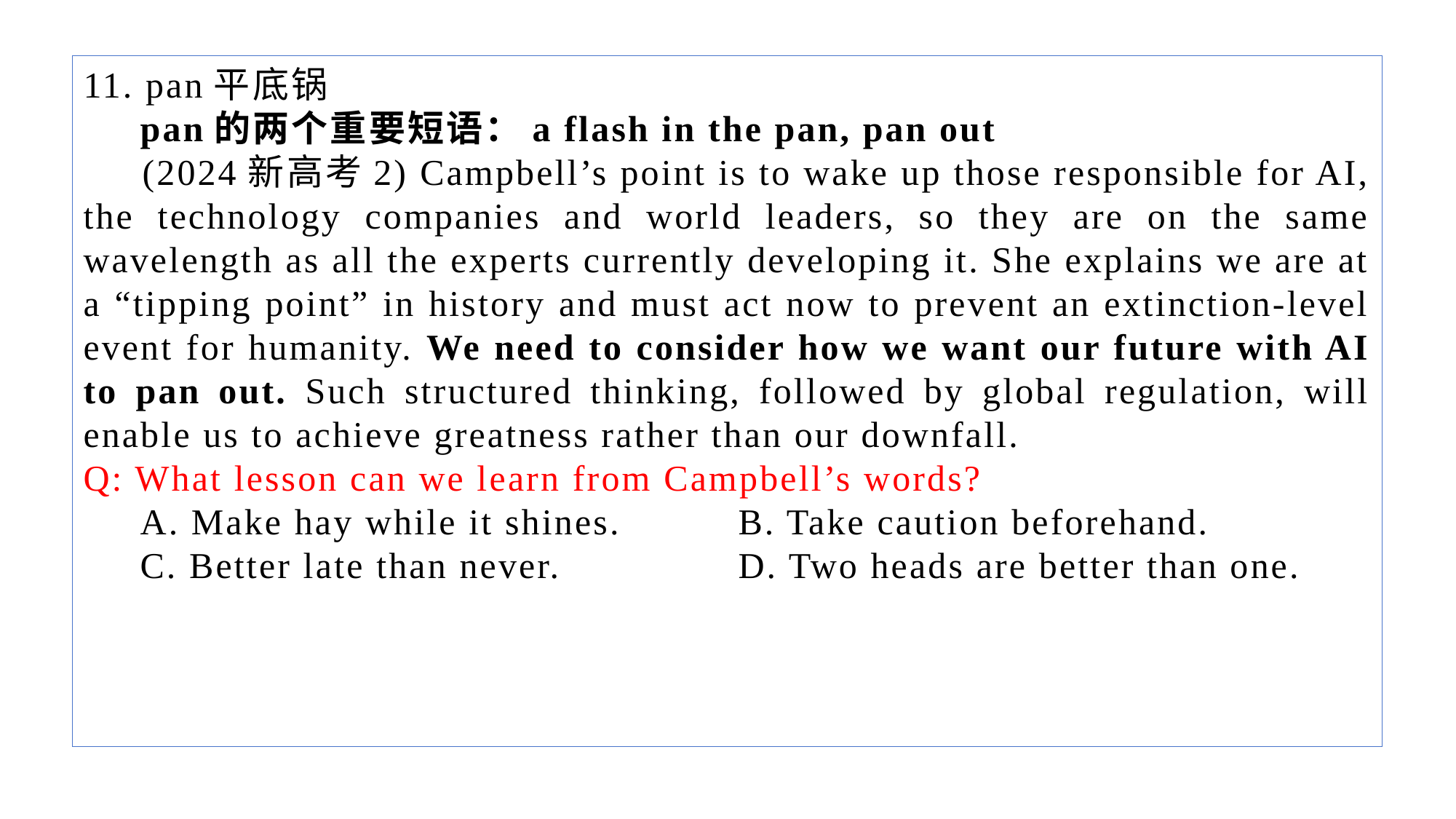

11. pan平底锅
     pan的两个重要短语：a flash in the pan, pan out
     (2024新高考2) Campbell’s point is to wake up those responsible for AI, the technology companies and world leaders, so they are on the same wavelength as all the experts currently developing it. She explains we are at a “tipping point” in history and must act now to prevent an extinction-level event for humanity. We need to consider how we want our future with AI to pan out. Such structured thinking, followed by global regulation, will enable us to achieve greatness rather than our downfall.
Q: What lesson can we learn from Campbell’s words?
     A. Make hay while it shines. 	B. Take caution beforehand.
     C. Better late than never. 		D. Two heads are better than one.